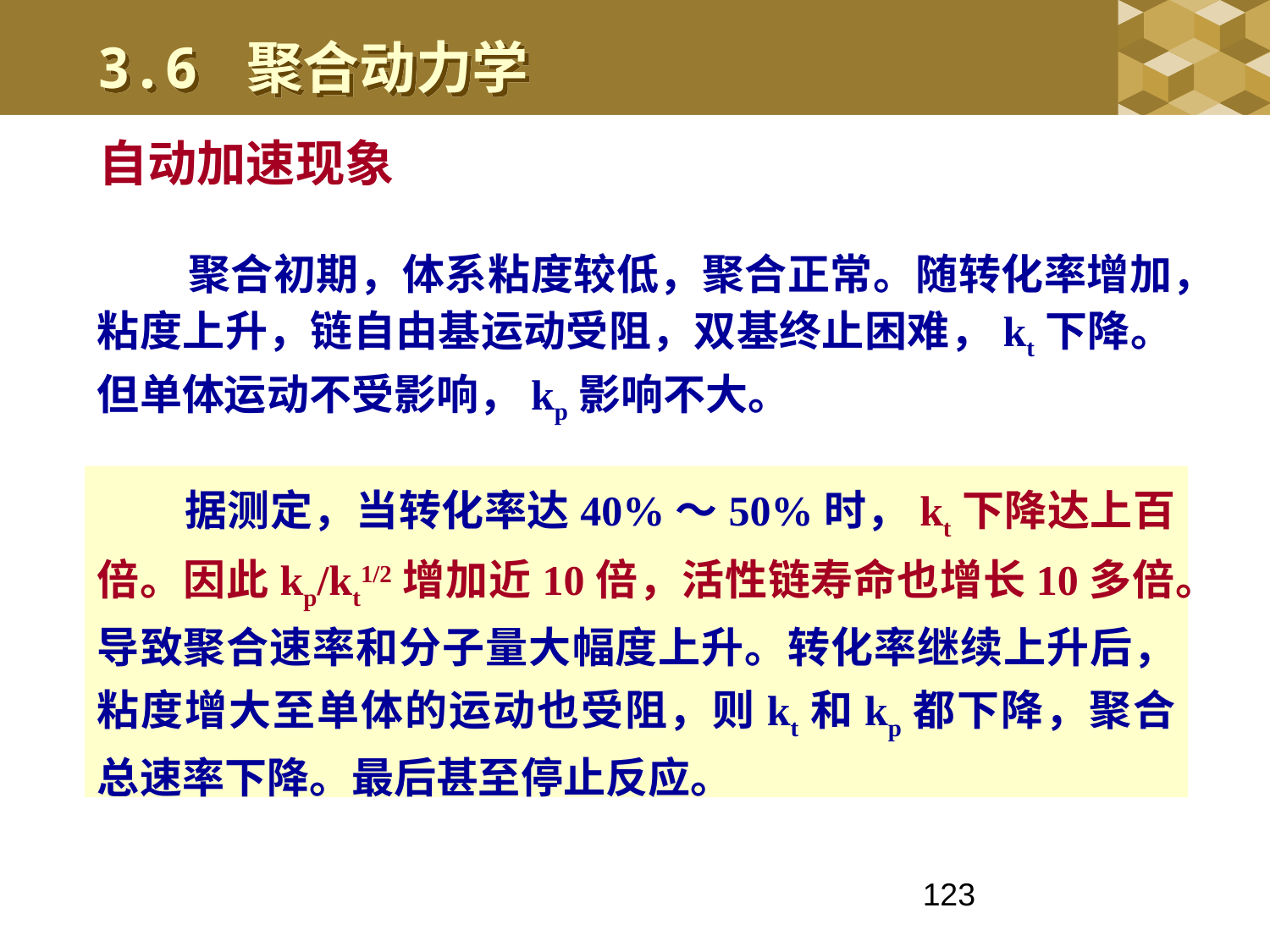

3.6 聚合动力学
自动加速现象
        聚合初期，体系粘度较低，聚合正常。随转化率增加，粘度上升，链自由基运动受阻，双基终止困难，kt下降。但单体运动不受影响，kp影响不大。
据测定，当转化率达40%～50%时，kt下降达上百倍。因此kp/kt1/2增加近10倍，活性链寿命也增长10多倍。导致聚合速率和分子量大幅度上升。转化率继续上升后，粘度增大至单体的运动也受阻，则kt和kp都下降，聚合总速率下降。最后甚至停止反应。
123